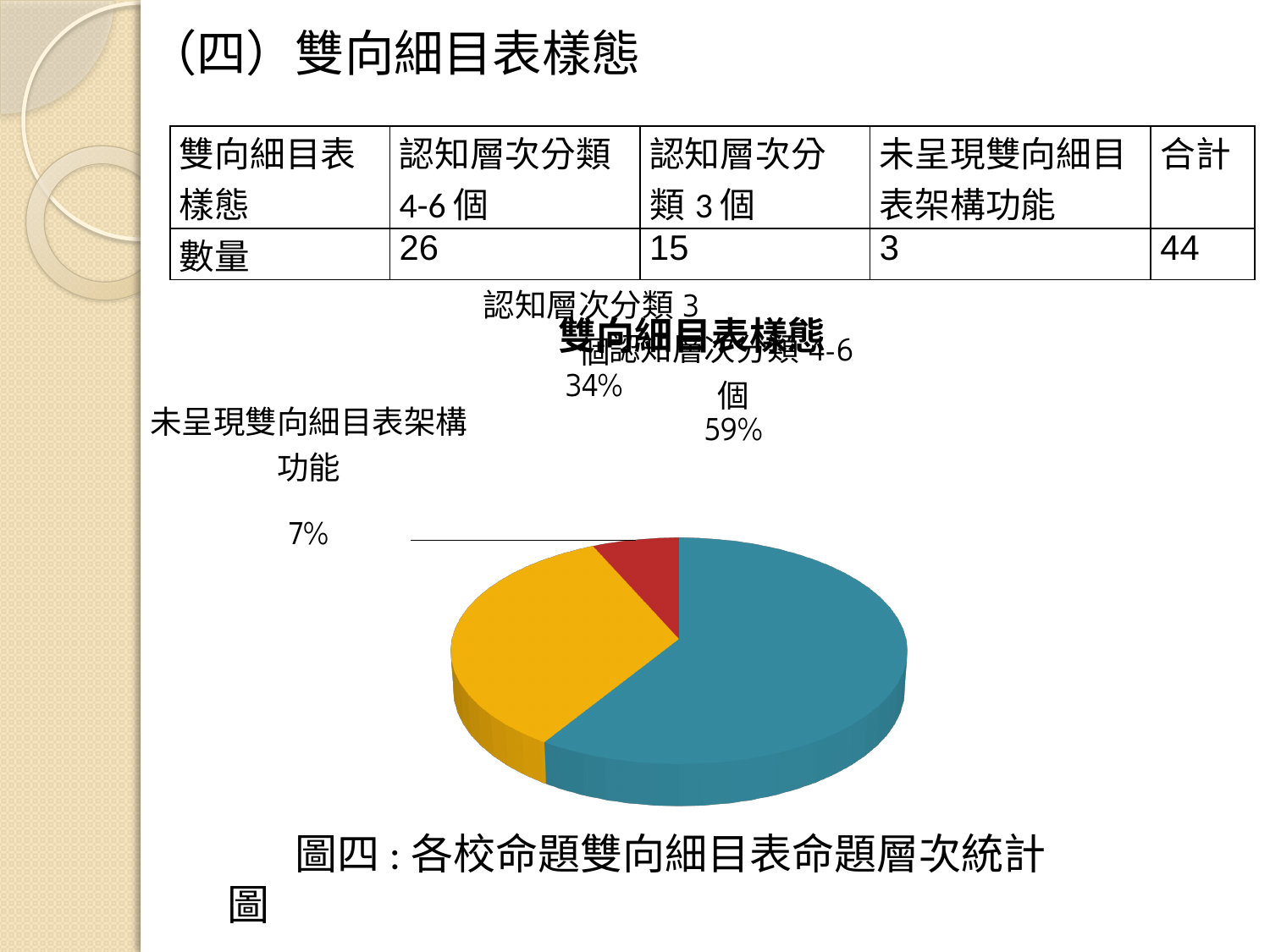

（四）雙向細目表樣態

| 雙向細目表樣態 | 認知層次分類 4-6個 | 認知層次分類3個 | 未呈現雙向細目表架構功能 | 合計 |
| --- | --- | --- | --- | --- |
| 數量 | 26 | 15 | 3 | 44 |

[unsupported chart]

      圖四:各校命題雙向細目表命題層次統計圖